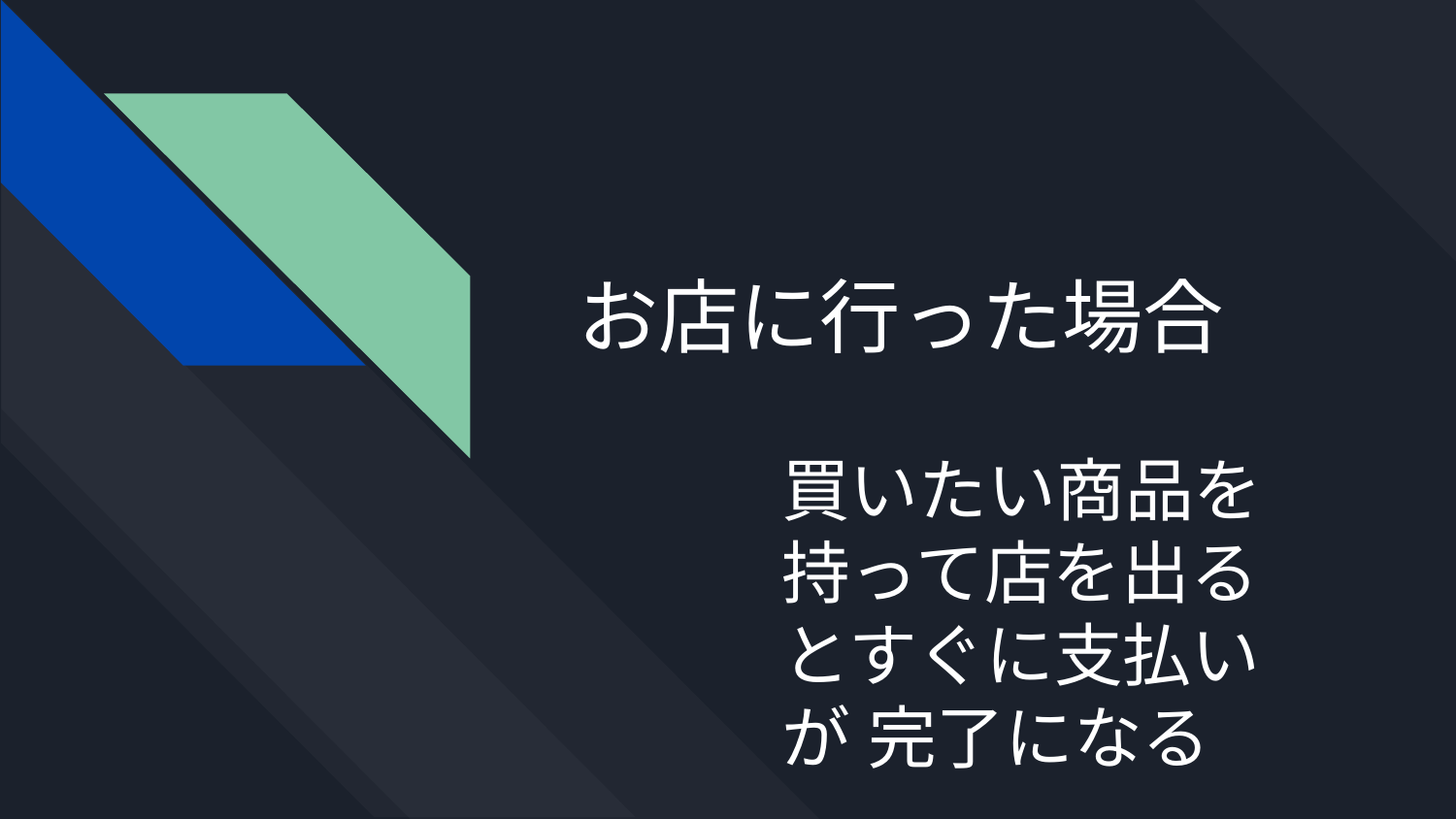

# お店に行った場合
買いたい商品を持って店を出るとすぐに支払いが 完了になる